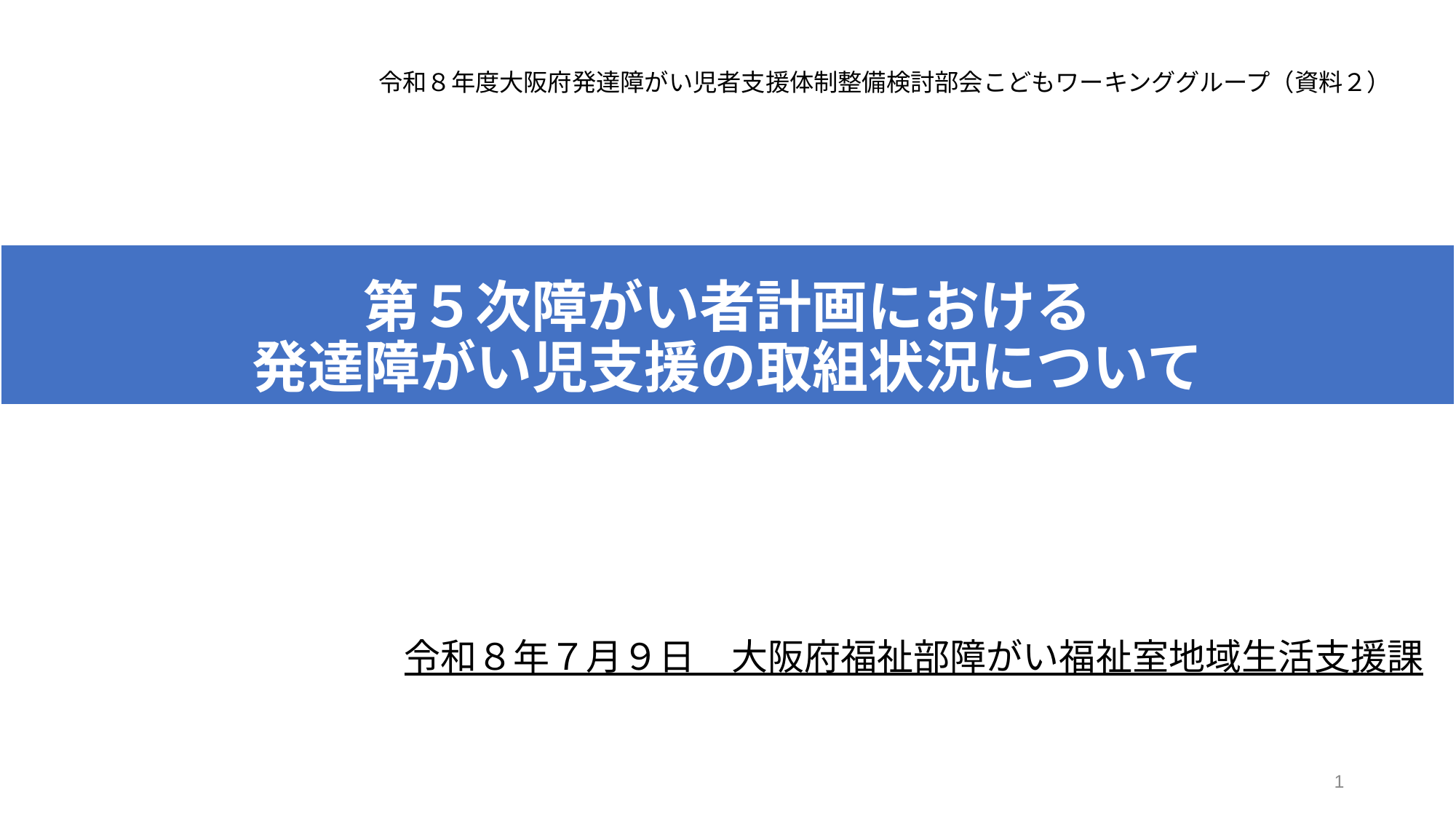

令和８年度大阪府発達障がい児者支援体制整備検討部会こどもワーキンググループ（資料２）
# 第５次障がい者計画における 発達障がい児支援の取組状況について
令和８年７月９日　大阪府福祉部障がい福祉室地域生活支援課
1